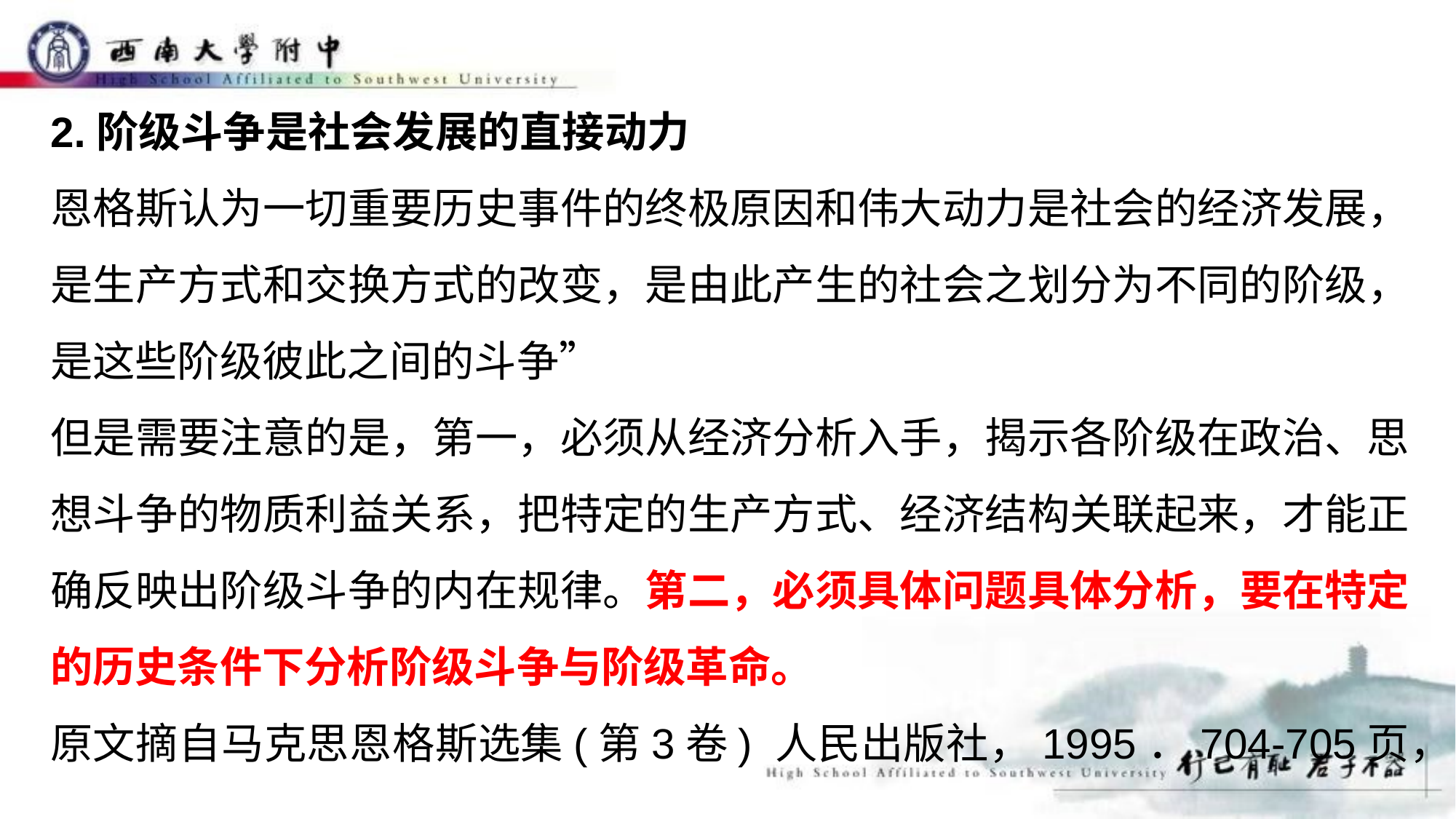

2.阶级斗争是社会发展的直接动力
恩格斯认为一切重要历史事件的终极原因和伟大动力是社会的经济发展，是生产方式和交换方式的改变，是由此产生的社会之划分为不同的阶级，是这些阶级彼此之间的斗争”
但是需要注意的是，第一，必须从经济分析入手，揭示各阶级在政治、思想斗争的物质利益关系，把特定的生产方式、经济结构关联起来，才能正确反映出阶级斗争的内在规律。第二，必须具体问题具体分析，要在特定的历史条件下分析阶级斗争与阶级革命。
原文摘自马克思恩格斯选集(第3卷) 人民出版社，1995．704-705页，